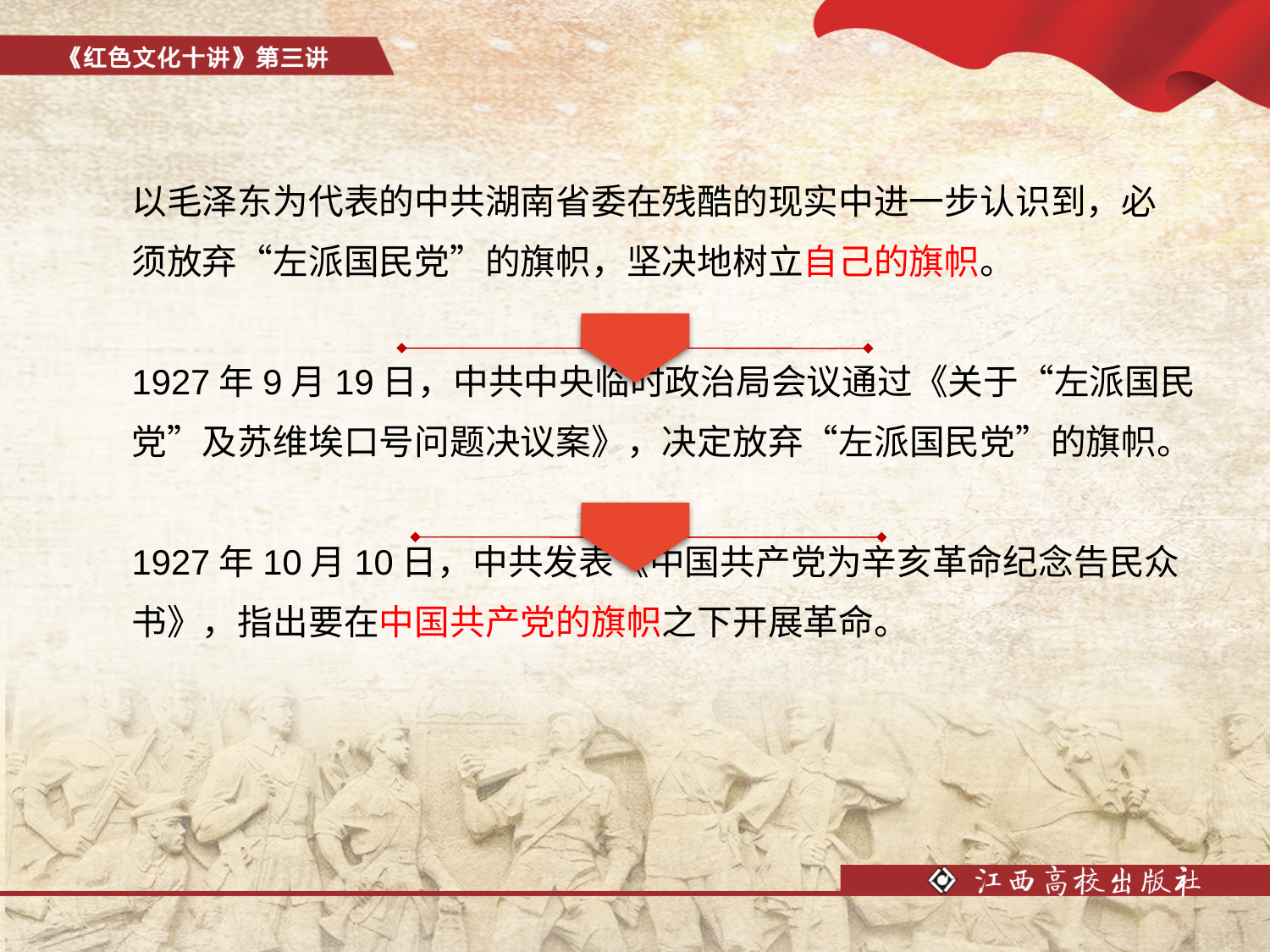

以毛泽东为代表的中共湖南省委在残酷的现实中进一步认识到，必
须放弃“左派国民党”的旗帜，坚决地树立自己的旗帜。

1927年9月19日，中共中央临时政治局会议通过《关于“左派国民
党”及苏维埃口号问题决议案》，决定放弃“左派国民党”的旗帜。

1927年10月10日，中共发表《中国共产党为辛亥革命纪念告民众
书》，指出要在中国共产党的旗帜之下开展革命。